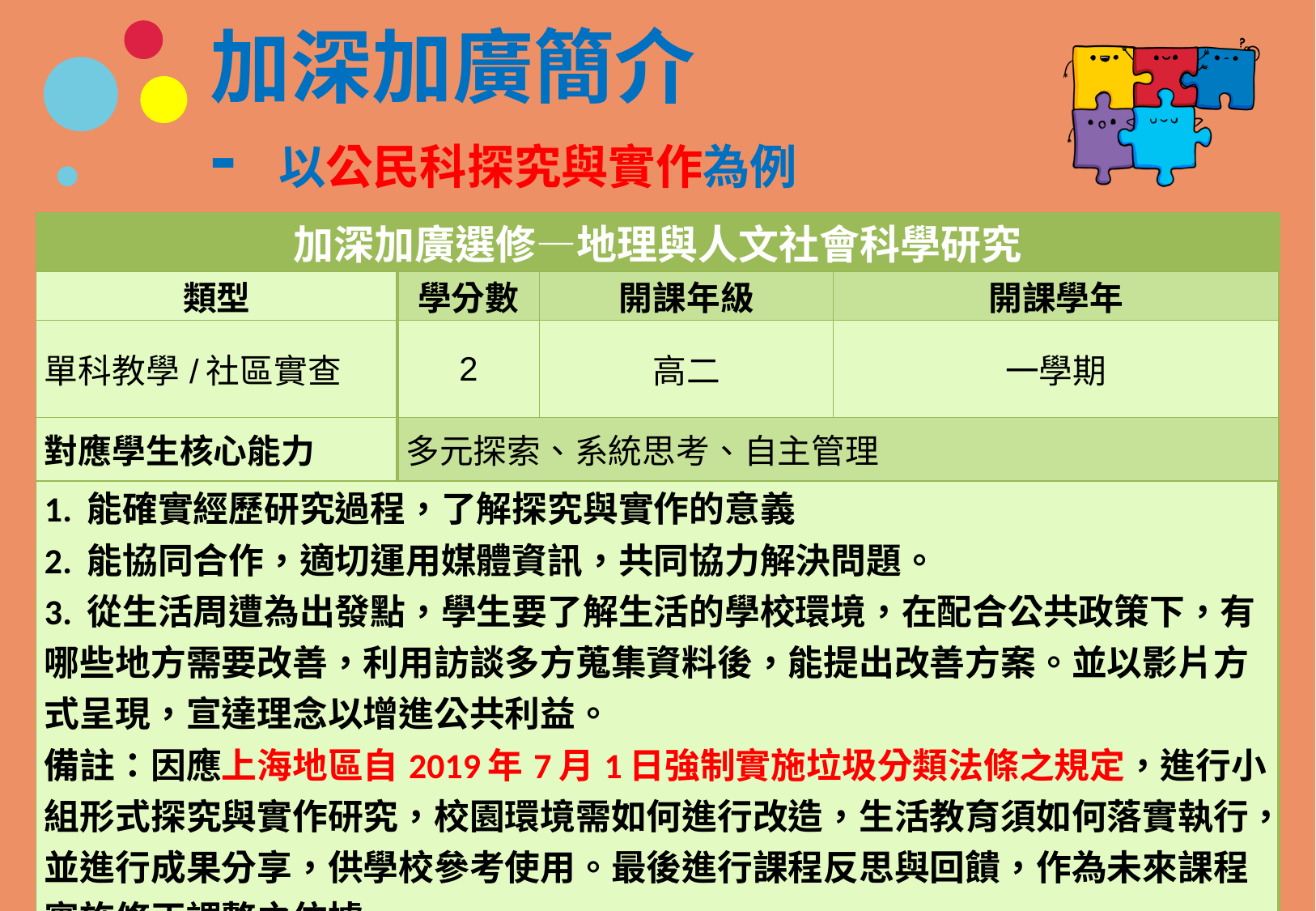

# 加深加廣簡介 - 以公民科探究與實作為例
| 加深加廣選修—地理與人文社會科學研究 |  |  |  |
| --- | --- | --- | --- |
| 類型 | 學分數 | 開課年級 | 開課學年 |
| 單科教學/社區實查 | 2 | 高二 | 一學期 |
| 對應學生核心能力 | 多元探索、系統思考、自主管理 |  |  |
| 1. 能確實經歷研究過程，了解探究與實作的意義 2. 能協同合作，適切運用媒體資訊，共同協力解決問題。 3. 從生活周遭為出發點，學生要了解生活的學校環境，在配合公共政策下，有哪些地方需要改善，利用訪談多方蒐集資料後，能提出改善方案。並以影片方式呈現，宣達理念以增進公共利益。 備註：因應上海地區自2019年7月1日強制實施垃圾分類法條之規定，進行小組形式探究與實作研究，校園環境需如何進行改造，生活教育須如何落實執行，並進行成果分享，供學校參考使用。最後進行課程反思與回饋，作為未來課程實施修正調整之依據。 |  |  |  |